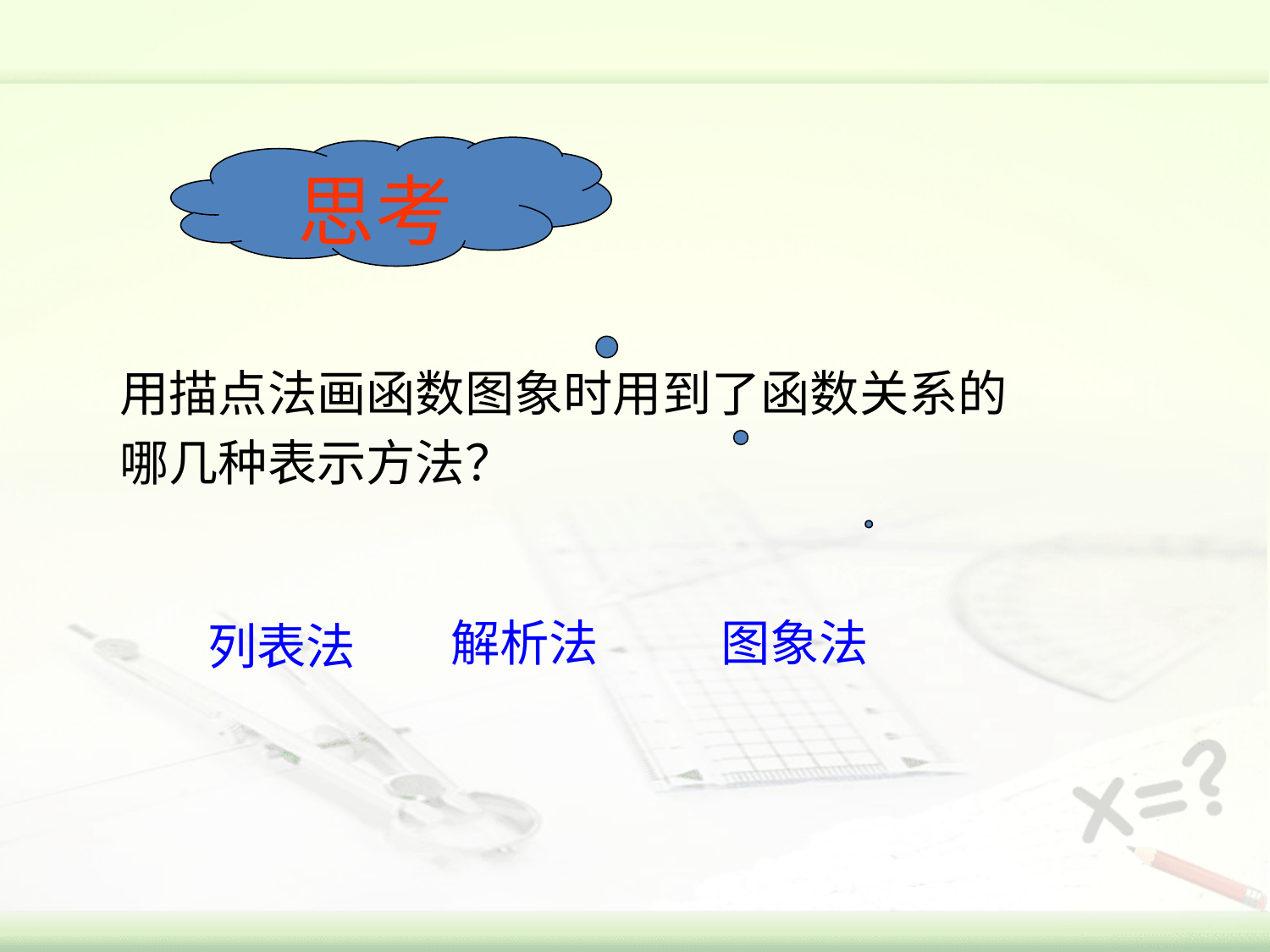

思考
用描点法画函数图象时用到了函数关系的
哪几种表示方法？
解析法
图象法
列表法